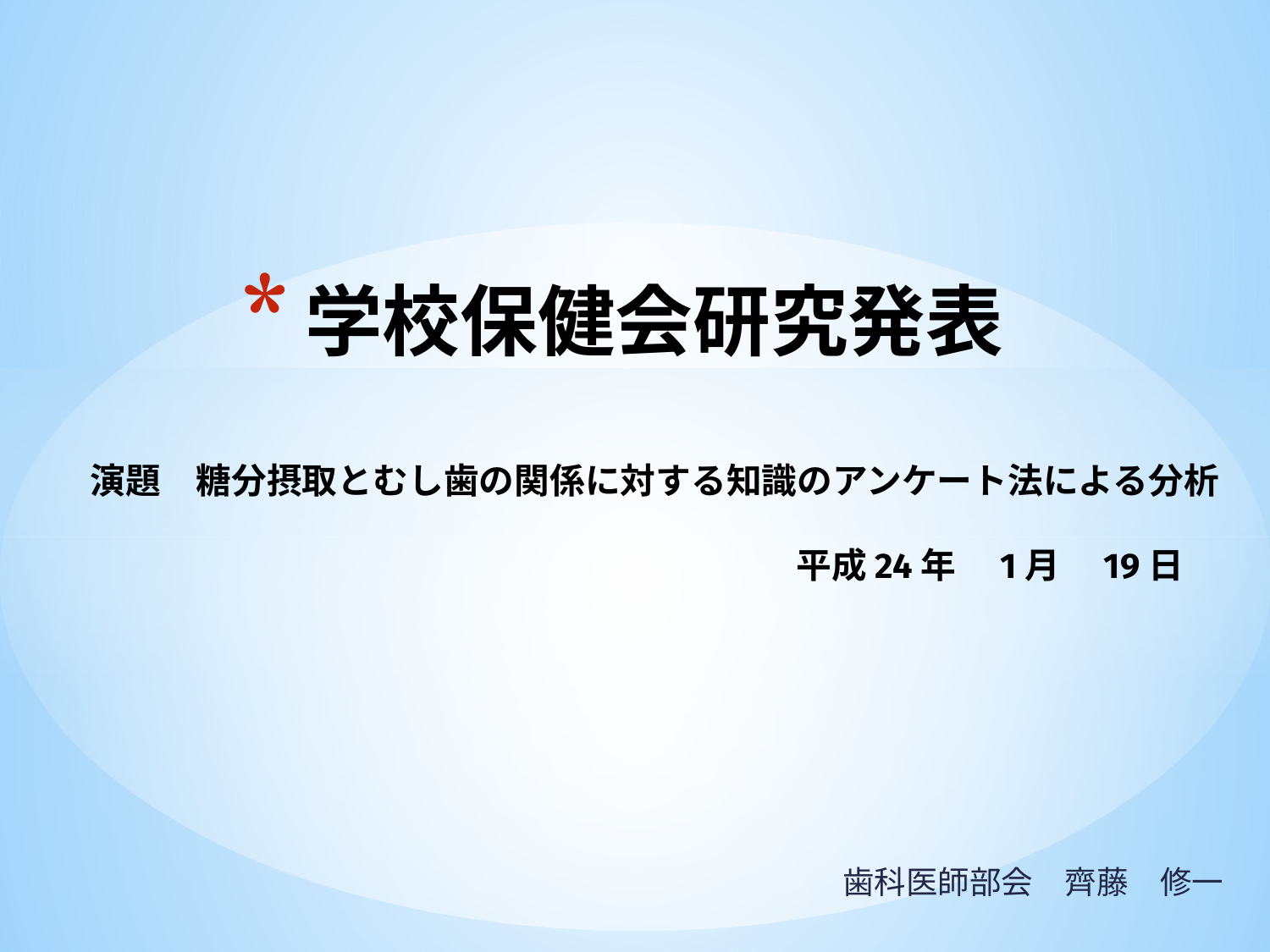

# 学校保健会研究発表 演題　糖分摂取とむし歯の関係に対する知識のアンケート法による分析 　　　　　　　　　　　　　　　　　　　　平成24年　1月　19日
歯科医師部会　齊藤　修一